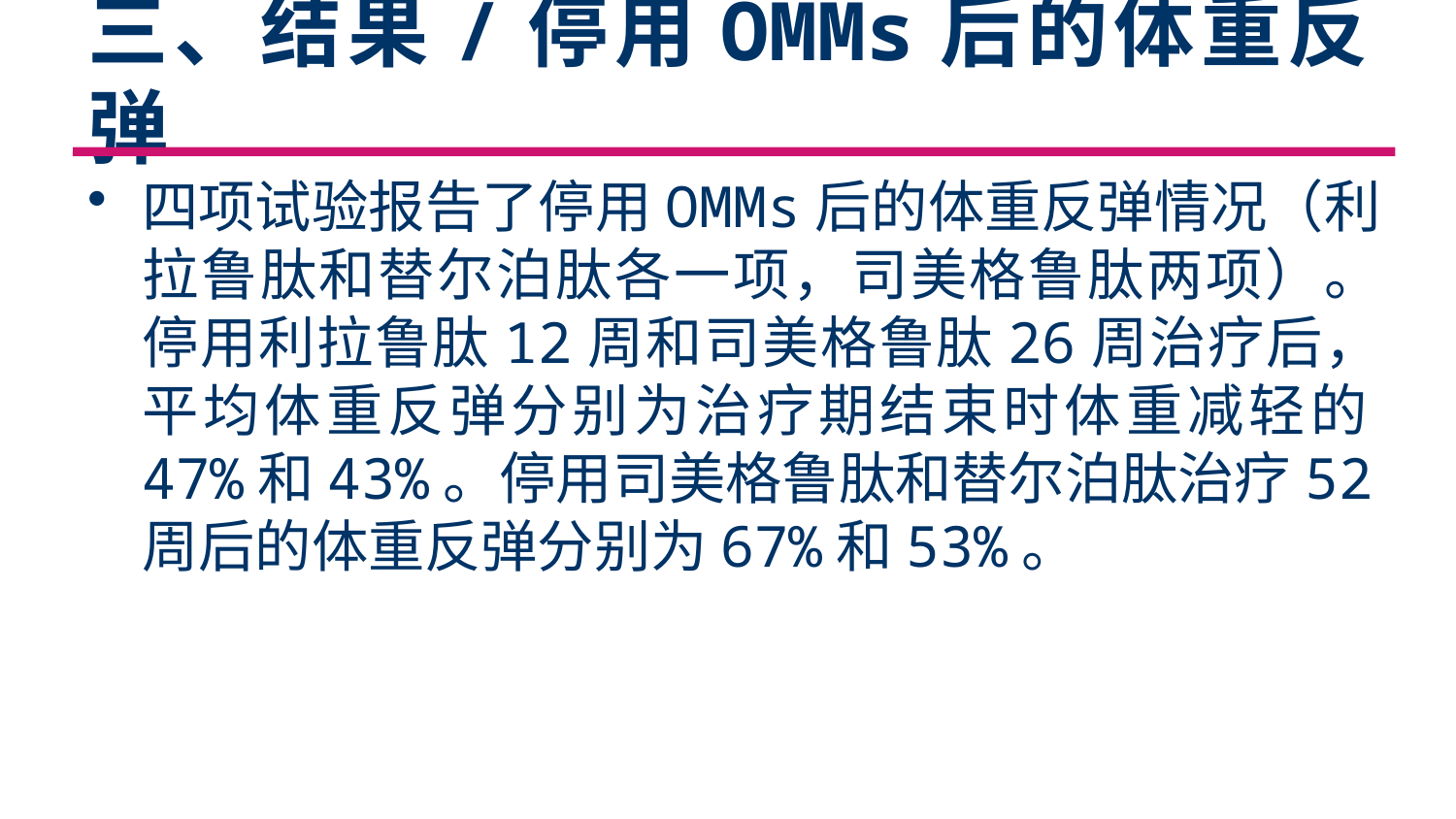

# 三、结果/停用OMMs后的体重反弹

四项试验报告了停用OMMs后的体重反弹情况（利拉鲁肽和替尔泊肽各一项，司美格鲁肽两项）。停用利拉鲁肽12周和司美格鲁肽26周治疗后，平均体重反弹分别为治疗期结束时体重减轻的47%和43%。停用司美格鲁肽和替尔泊肽治疗52周后的体重反弹分别为67%和53%。